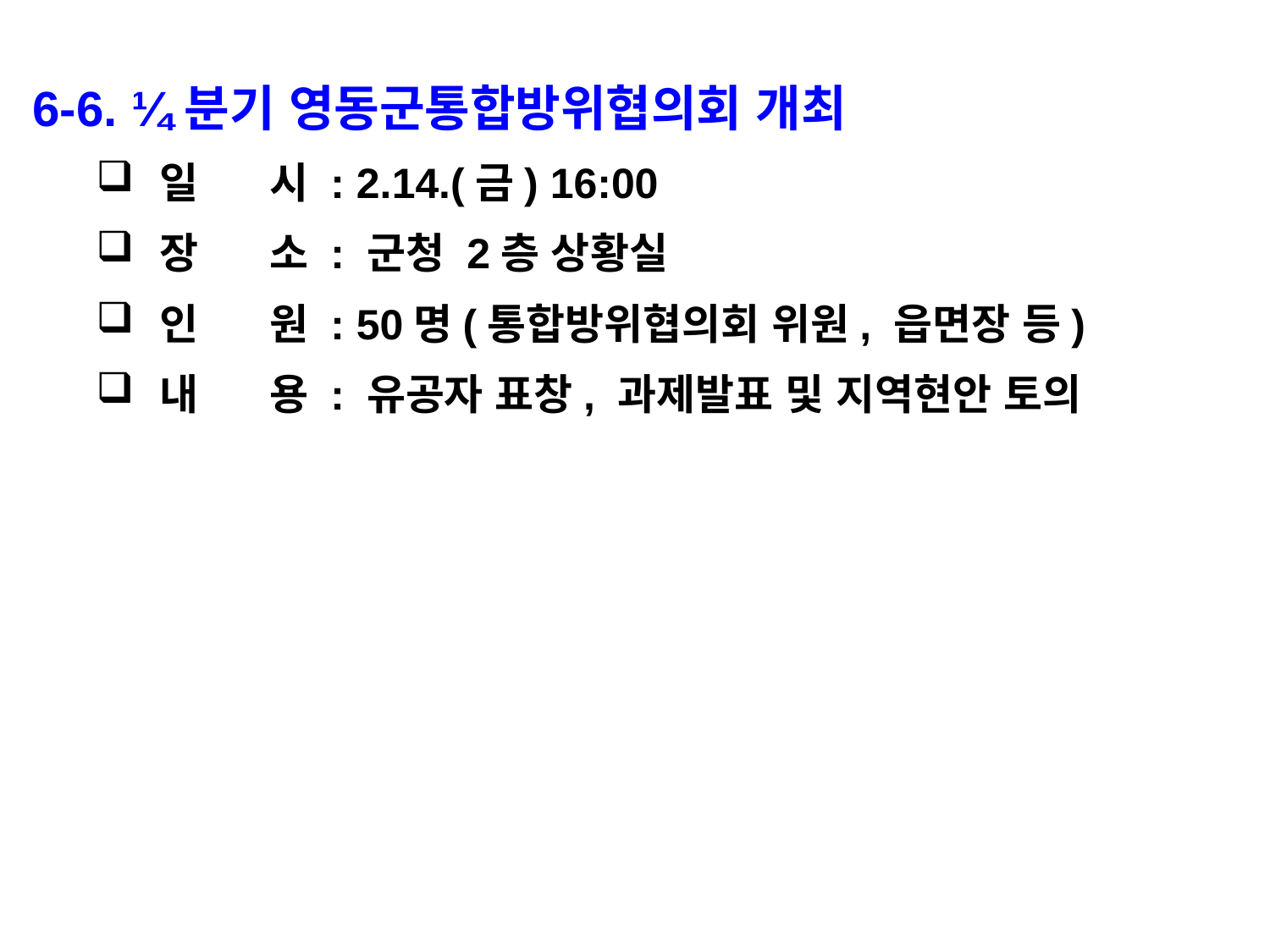

6-6. ¼분기 영동군통합방위협의회 개최
일      시 : 2.14.(금) 16:00
장      소 : 군청 2층 상황실
인      원 : 50명(통합방위협의회 위원, 읍면장 등)
내      용 : 유공자 표창, 과제발표 및 지역현안 토의